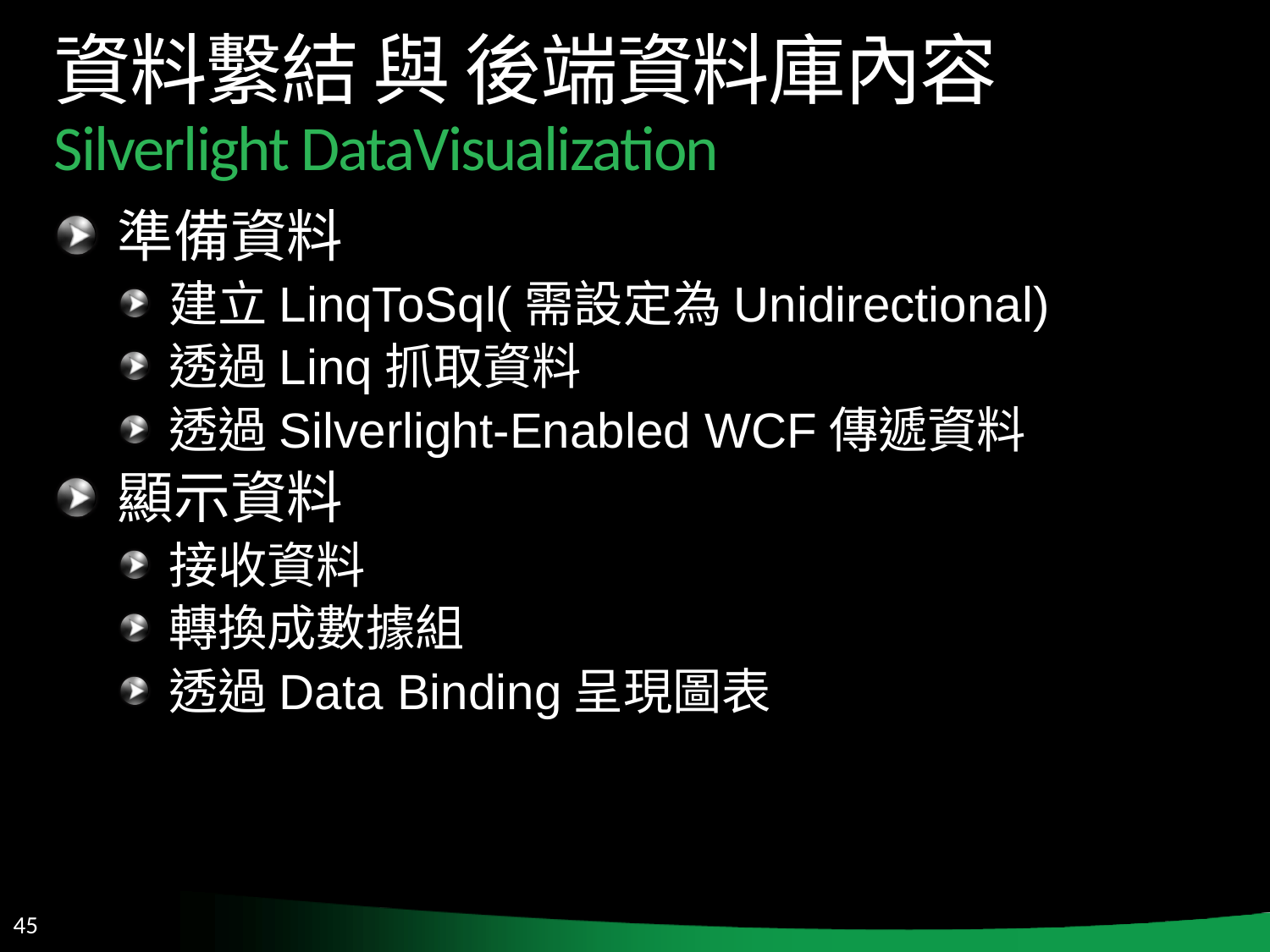

# 資料繫結 與 後端資料庫內容 Silverlight DataVisualization
準備資料
建立LinqToSql(需設定為Unidirectional)
透過Linq抓取資料
透過Silverlight-Enabled WCF傳遞資料
顯示資料
接收資料
轉換成數據組
透過Data Binding呈現圖表